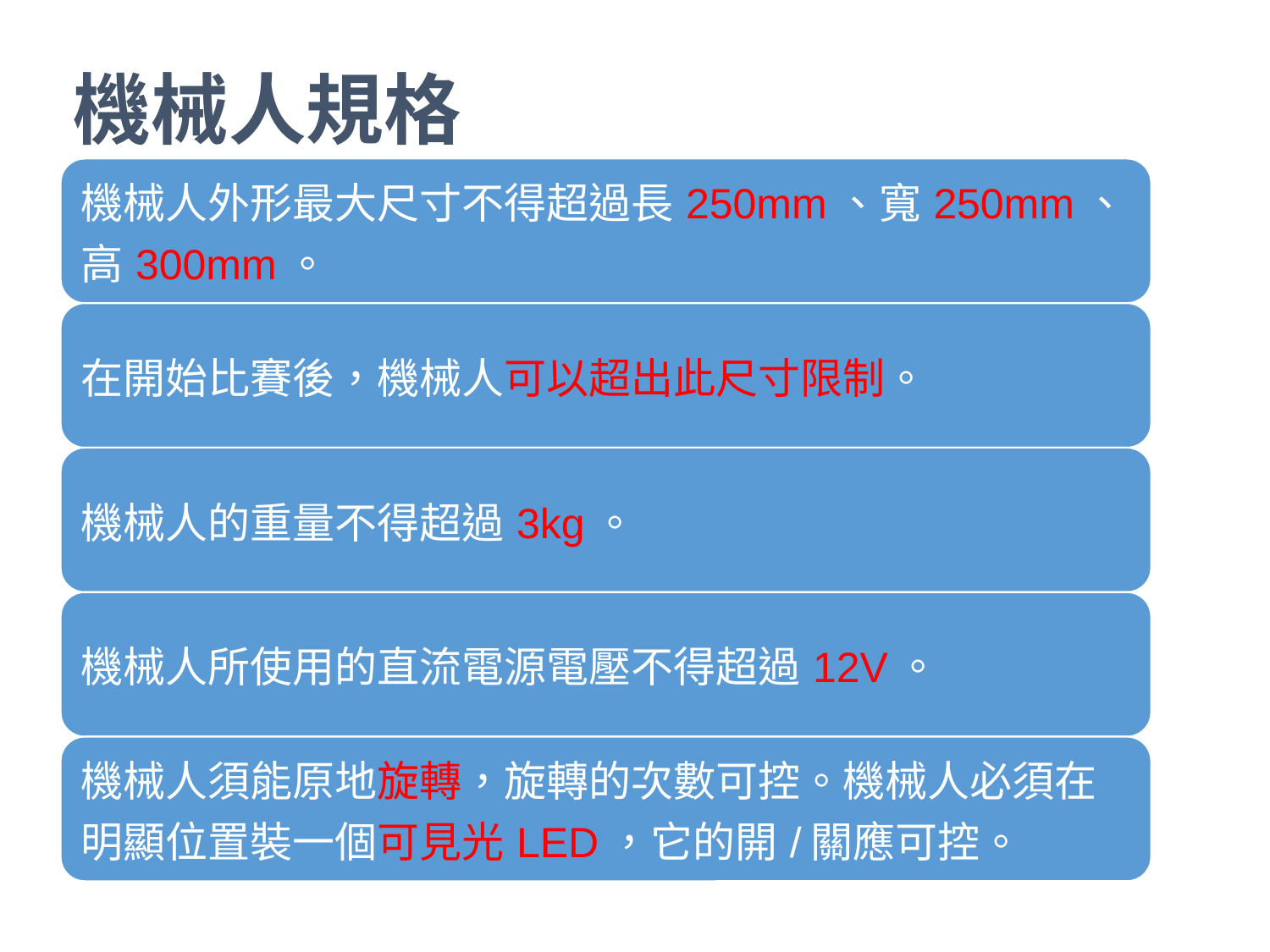

# 機械人規格
機械人外形最大尺寸不得超過長250mm、寬250mm、高300mm。
在開始比賽後，機械人可以超出此尺寸限制。
機械人的重量不得超過3kg。
機械人所使用的直流電源電壓不得超過12V。
機械人須能原地旋轉，旋轉的次數可控。機械人必須在明顯位置裝一個可見光LED，它的開/關應可控。